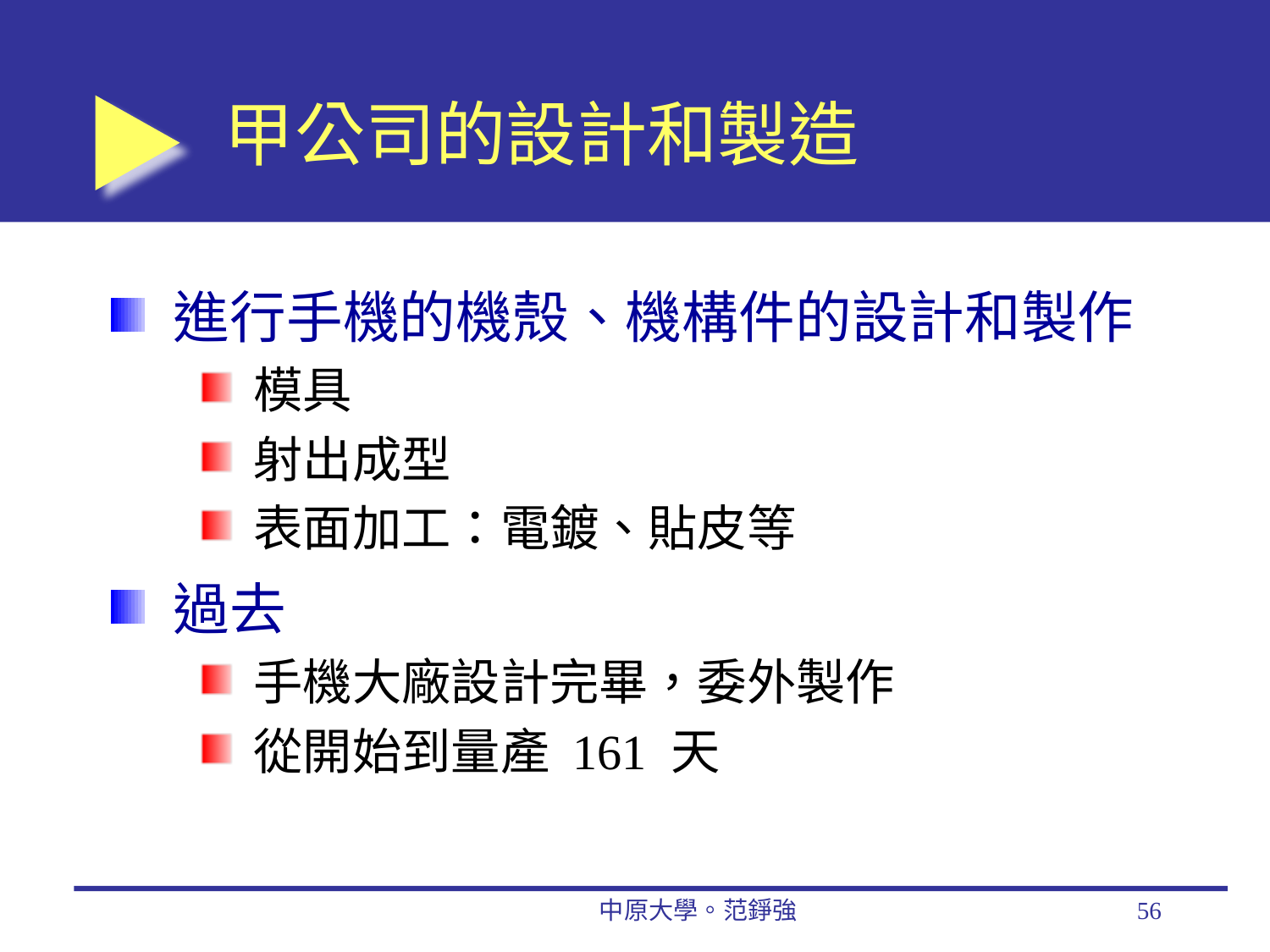

# 甲公司的設計和製造
進行手機的機殼、機構件的設計和製作
模具
射出成型
表面加工：電鍍、貼皮等
過去
手機大廠設計完畢，委外製作
從開始到量產 161 天
中原大學。范錚強
56